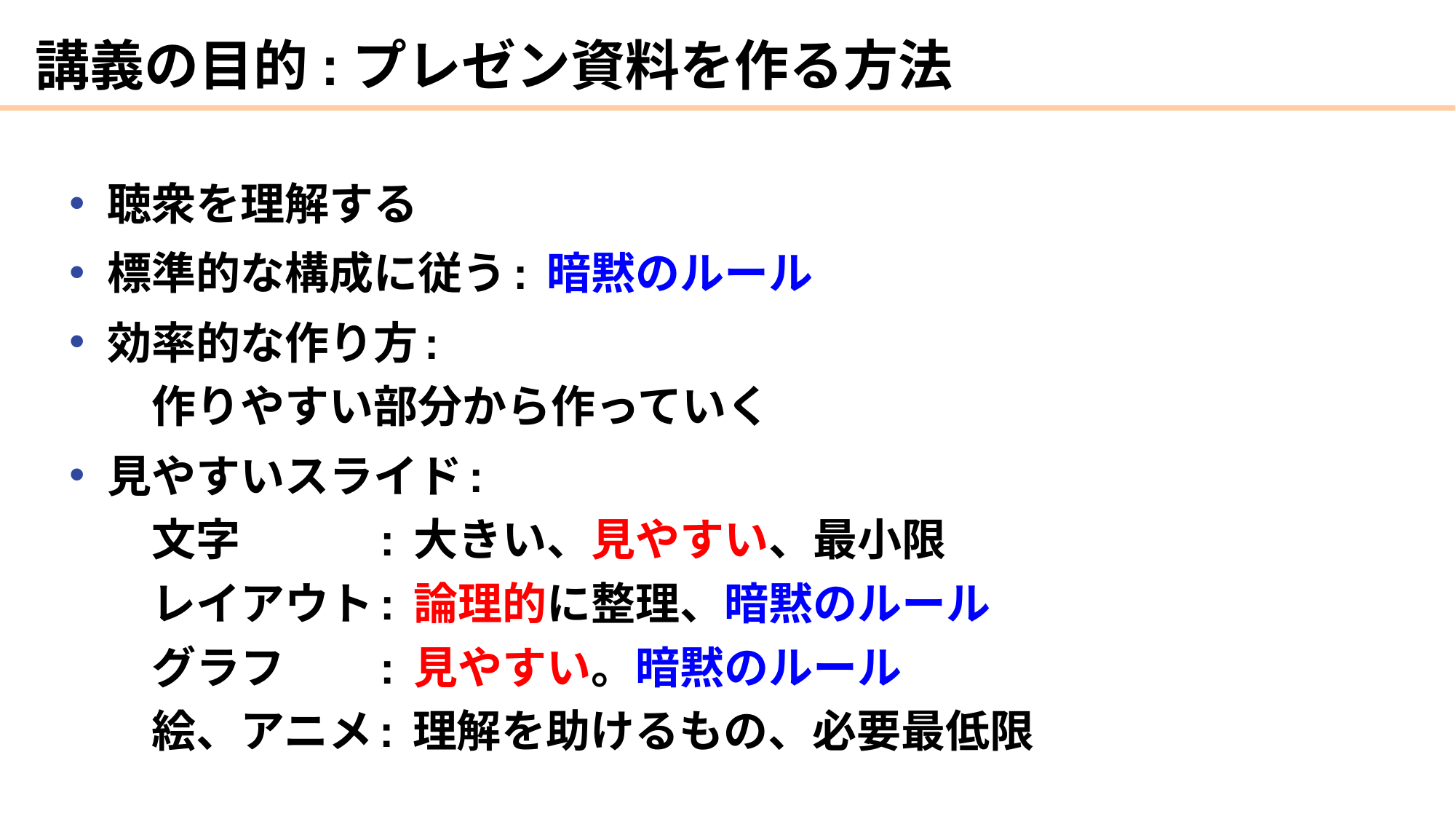

# 講義の目的:プレゼン資料を作る方法
聴衆を理解する
標準的な構成に従う: 暗黙のルール
効率的な作り方:
　作りやすい部分から作っていく
見やすいスライド:
　文字　　　: 大きい、見やすい、最小限
　レイアウト: 論理的に整理、暗黙のルール
　グラフ　　: 見やすい。暗黙のルール
　絵、アニメ: 理解を助けるもの、必要最低限